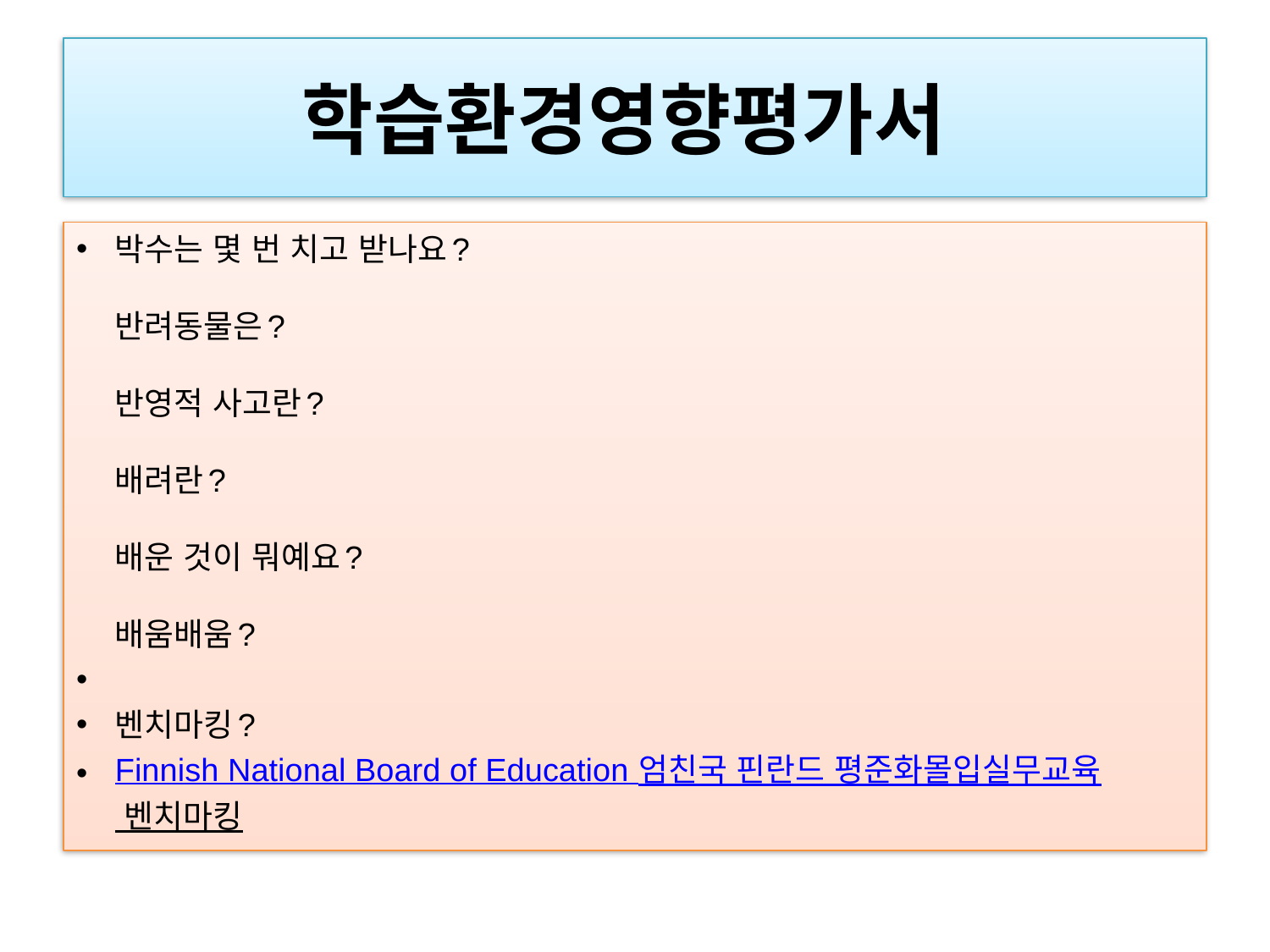

# 학습환경영향평가서
박수는 몇 번 치고 받나요?
반려동물은?
반영적 사고란?
배려란?
배운 것이 뭐예요?
배움배움?

벤치마킹?
Finnish National Board of Education 엄친국 핀란드 평준화몰입실무교육 벤치마킹